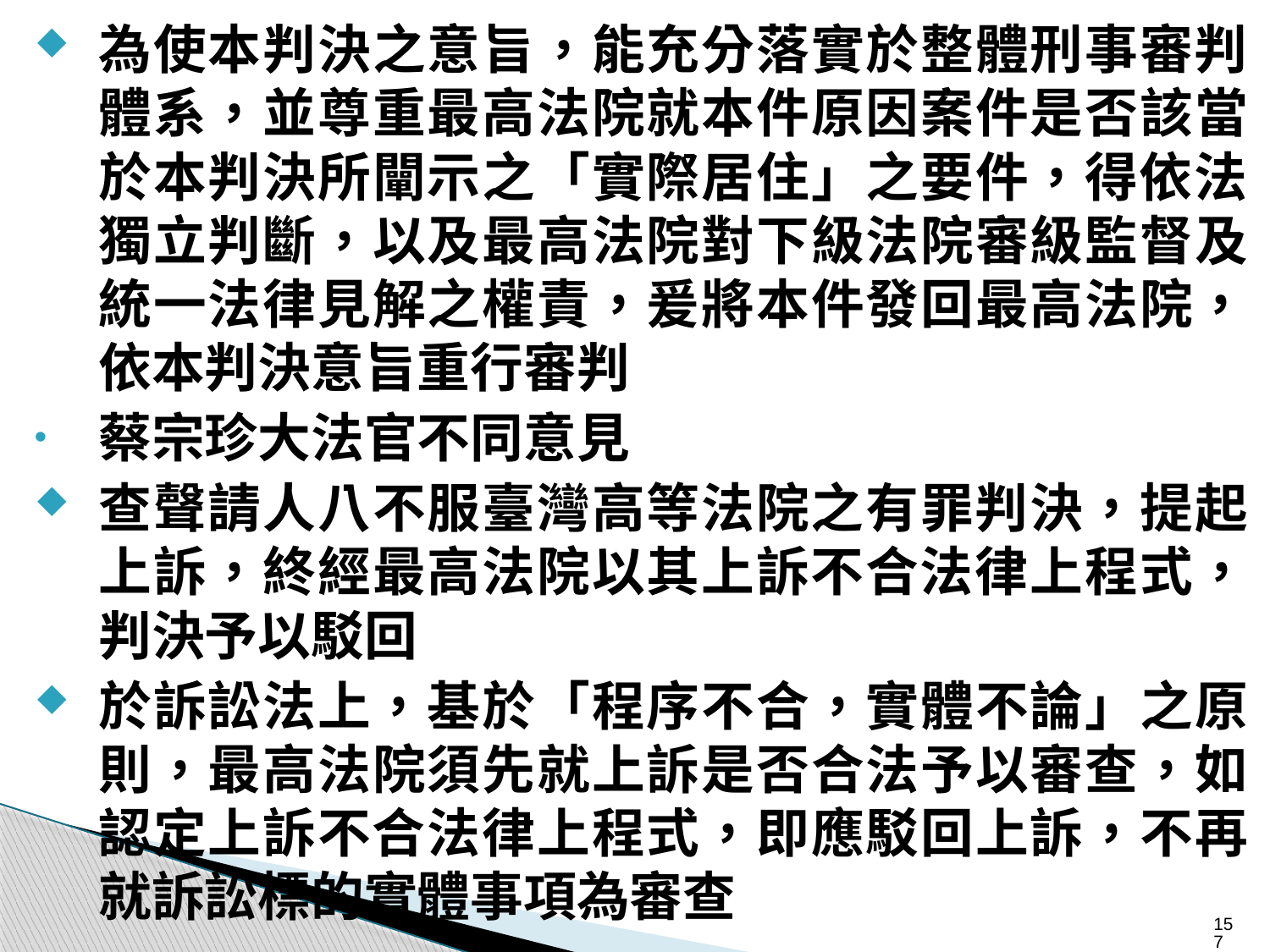

為使本判決之意旨，能充分落實於整體刑事審判體系，並尊重最高法院就本件原因案件是否該當於本判決所闡示之「實際居住」之要件，得依法獨立判斷，以及最高法院對下級法院審級監督及統一法律見解之權責，爰將本件發回最高法院，依本判決意旨重行審判
蔡宗珍大法官不同意見
查聲請人八不服臺灣高等法院之有罪判決，提起上訴，終經最高法院以其上訴不合法律上程式，判決予以駁回
於訴訟法上，基於「程序不合，實體不論」之原則，最高法院須先就上訴是否合法予以審查，如認定上訴不合法律上程式，即應駁回上訴，不再就訴訟標的實體事項為審查
157